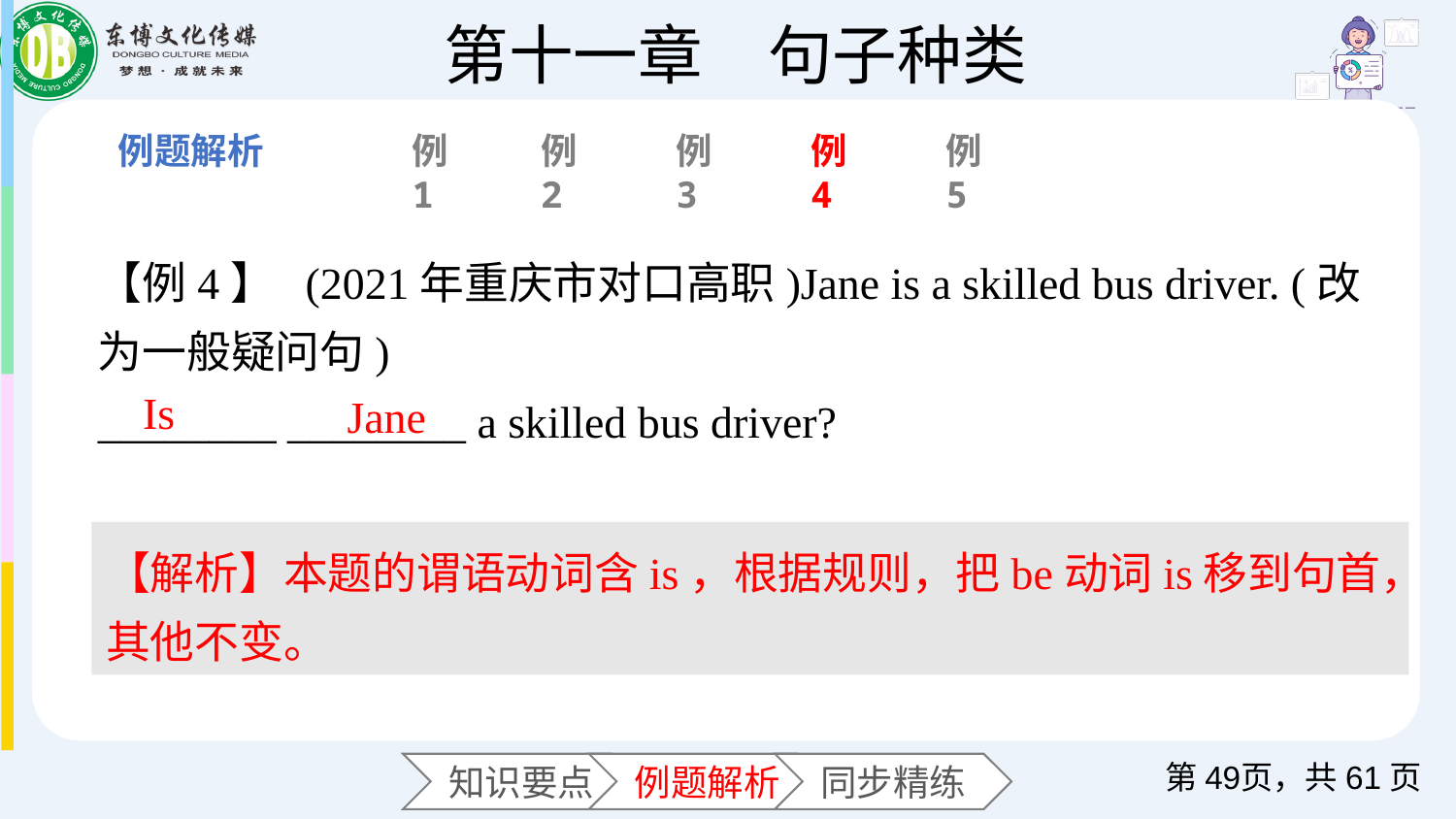

例1
例2
例3
例4
例5
【例4】  (2021年重庆市对口高职)Jane is a skilled bus driver. (改为一般疑问句)
________ ________ a skilled bus driver?

 Jane
Is
【解析】本题的谓语动词含is，根据规则，把be动词is移到句首，其他不变。